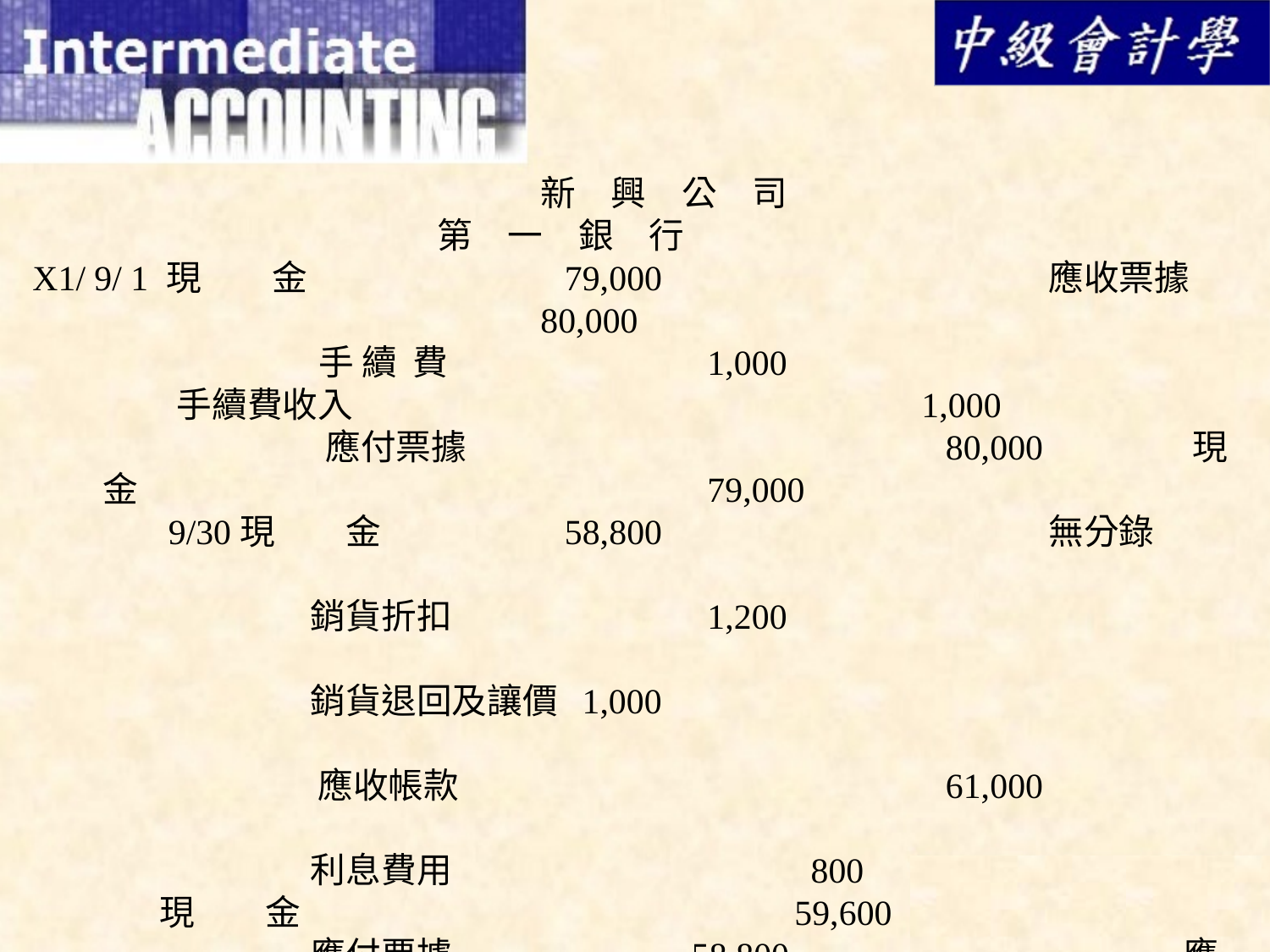

新　興　公　司							   第　一　銀　行
X1/ 9/ 1 現　　金		  79,000				應收票據				80,000
		   手 續  費		    1,000					 手續費收入					1,000
	　　	     應付票據				  80,000		 現　　金					    79,000
	 9/30現　　金		  58,800				無分錄
		  銷貨折扣		    1,200
		  銷貨退回及讓價  1,000
	　　	    應收帳款				  61,000
		  利息費用			 800				現　　金				59,600
		  應付票據		  58,800			　　	 應收票據					    58,800
	　　	    現　　金				  59,600		 利息收入						   800
	10/31現　　金		  34,000				無分錄
		   備抵壞帳		    5,000
	　　	     應收帳款				  39,000
		   利息費用			 212				現　　金				21,412
		   應付票據		  21,200			　　	 應收票據					    21,200
	　　	     現　　金				  21,412		 利息收入						   212